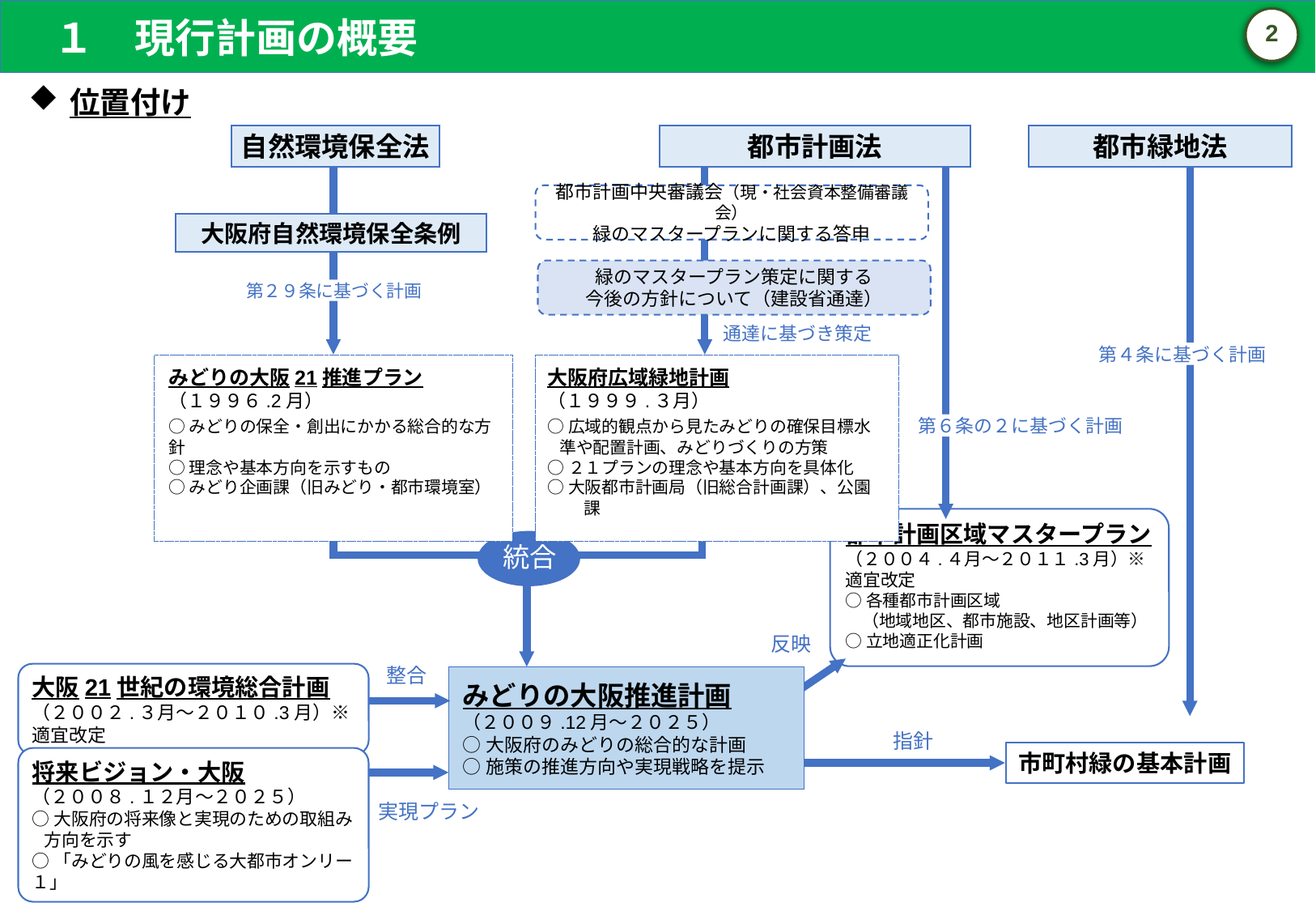

１　現行計画の概要
2
位置付け
自然環境保全法
都市計画法
都市緑地法
都市計画中央審議会（現・社会資本整備審議会）
緑のマスタープランに関する答申
大阪府自然環境保全条例
緑のマスタープラン策定に関する
今後の方針について（建設省通達）
第２９条に基づく計画
通達に基づき策定
第４条に基づく計画
みどりの大阪21推進プラン
（１９９６.2月）
○みどりの保全・創出にかかる総合的な方針
○理念や基本方向を示すもの
○みどり企画課（旧みどり・都市環境室）

大阪府広域緑地計画
（１９９９.３月）
○広域的観点から見たみどりの確保目標水準や配置計画、みどりづくりの方策
○２１プランの理念や基本方向を具体化
○大阪都市計画局（旧総合計画課）、公園課
第６条の２に基づく計画
都市計画区域マスタープラン
（２００４.４月～２０１１.3月）※適宜改定
○各種都市計画区域
　（地域地区、都市施設、地区計画等）
○立地適正化計画

統合
反映
整合
大阪21世紀の環境総合計画
（２００２.３月～２０１０.3月）※適宜改定
みどりの大阪推進計画
（２００９.12月～２０２５）
○大阪府のみどりの総合的な計画
○施策の推進方向や実現戦略を提示
指針
市町村緑の基本計画
将来ビジョン・大阪
（２００８.１２月～２０２５）
○大阪府の将来像と実現のための取組み方向を示す
○「みどりの風を感じる大都市オンリー１」
実現プラン